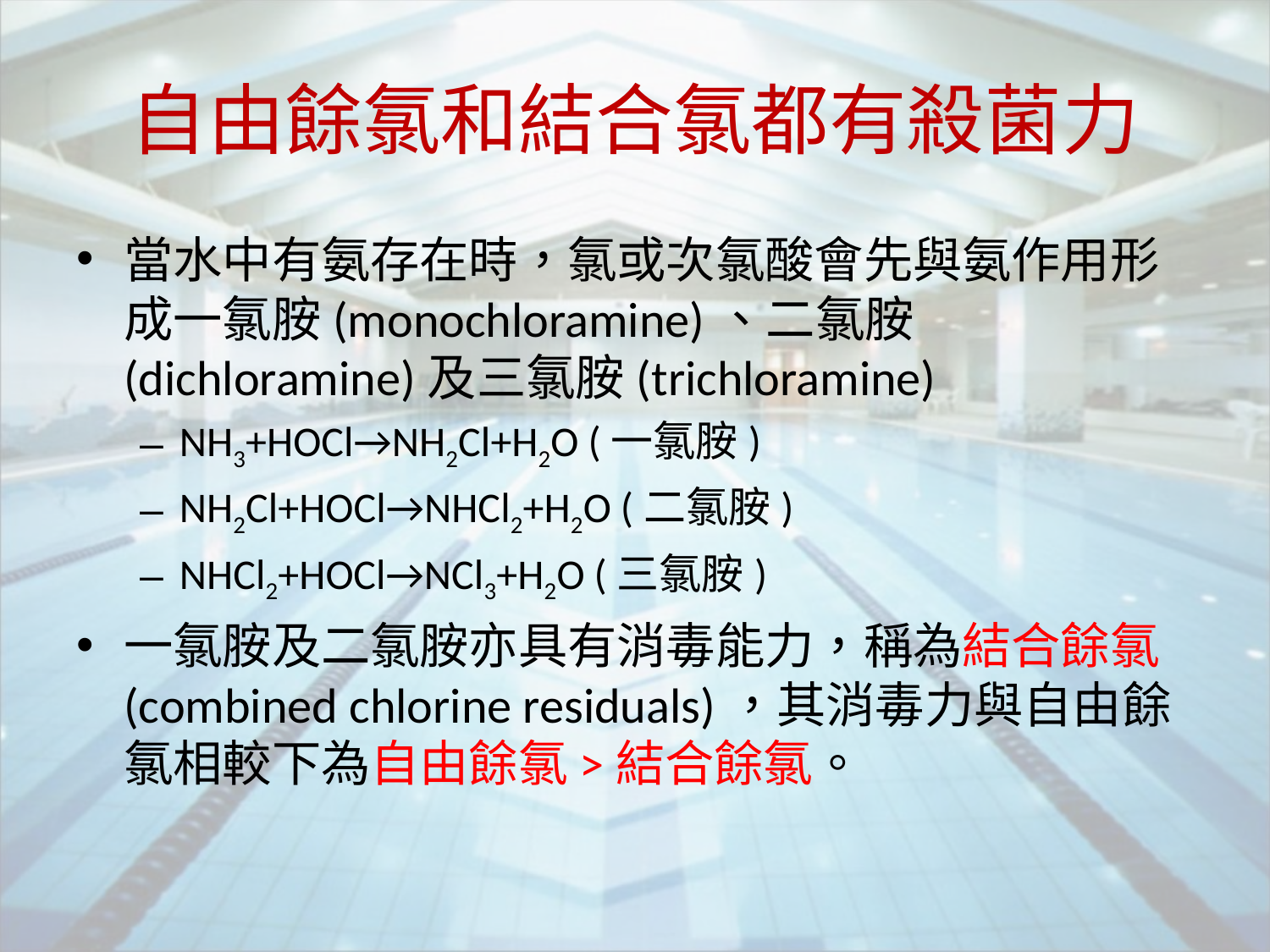

# 自由餘氯和結合氯都有殺菌力
當水中有氨存在時，氯或次氯酸會先與氨作用形成一氯胺(monochloramine)、二氯胺(dichloramine)及三氯胺(trichloramine)
NH3+HOCl→NH2Cl+H2O (一氯胺)
NH2Cl+HOCl→NHCl2+H2O (二氯胺)
NHCl2+HOCl→NCl3+H2O (三氯胺)
一氯胺及二氯胺亦具有消毒能力，稱為結合餘氯(combined chlorine residuals)，其消毒力與自由餘氯相較下為自由餘氯>結合餘氯。